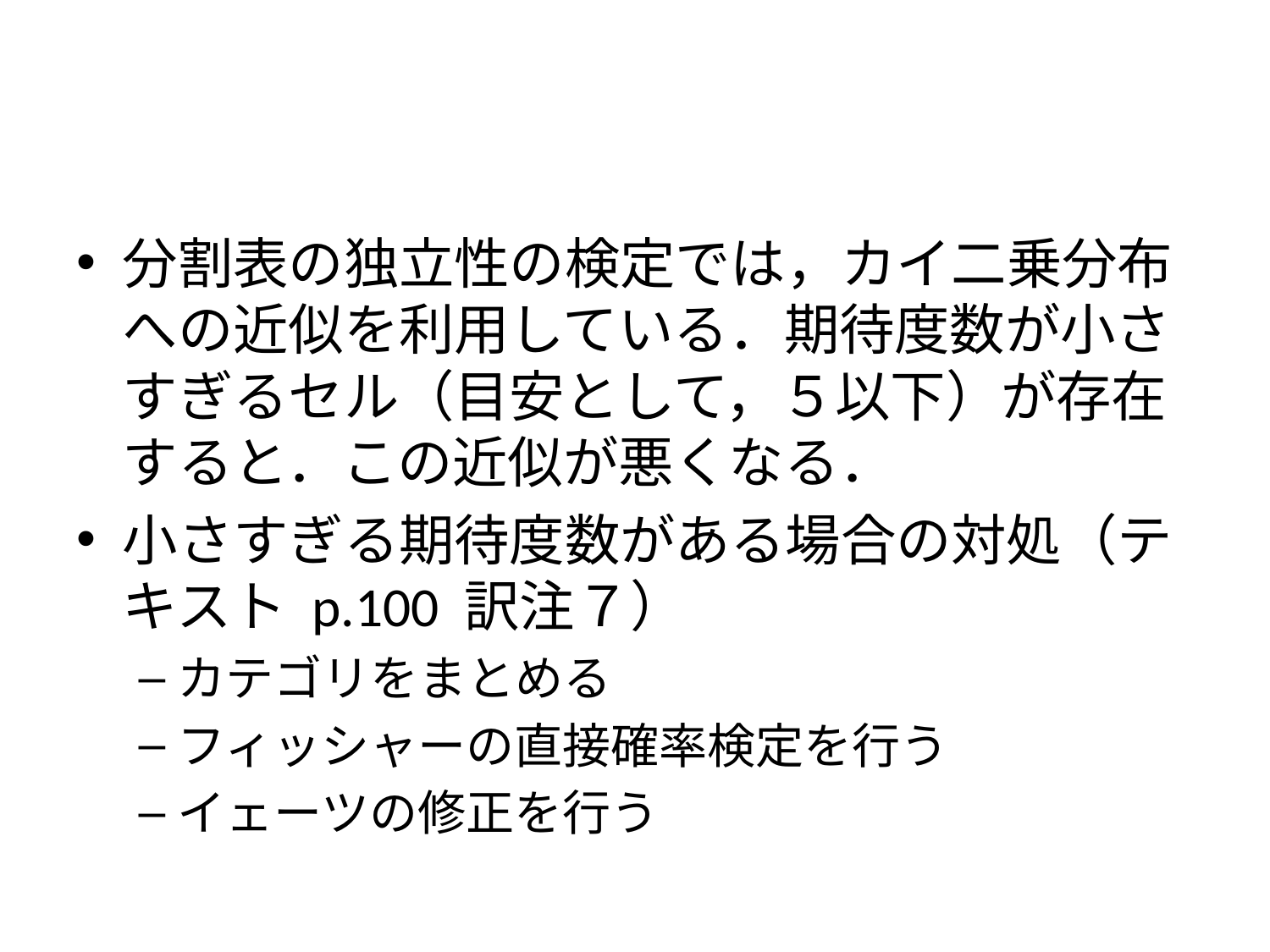

#
分割表の独立性の検定では，カイ二乗分布への近似を利用している．期待度数が小さすぎるセル（目安として，５以下）が存在すると．この近似が悪くなる．
小さすぎる期待度数がある場合の対処（テキスト p.100 訳注７）
カテゴリをまとめる
フィッシャーの直接確率検定を行う
イェーツの修正を行う